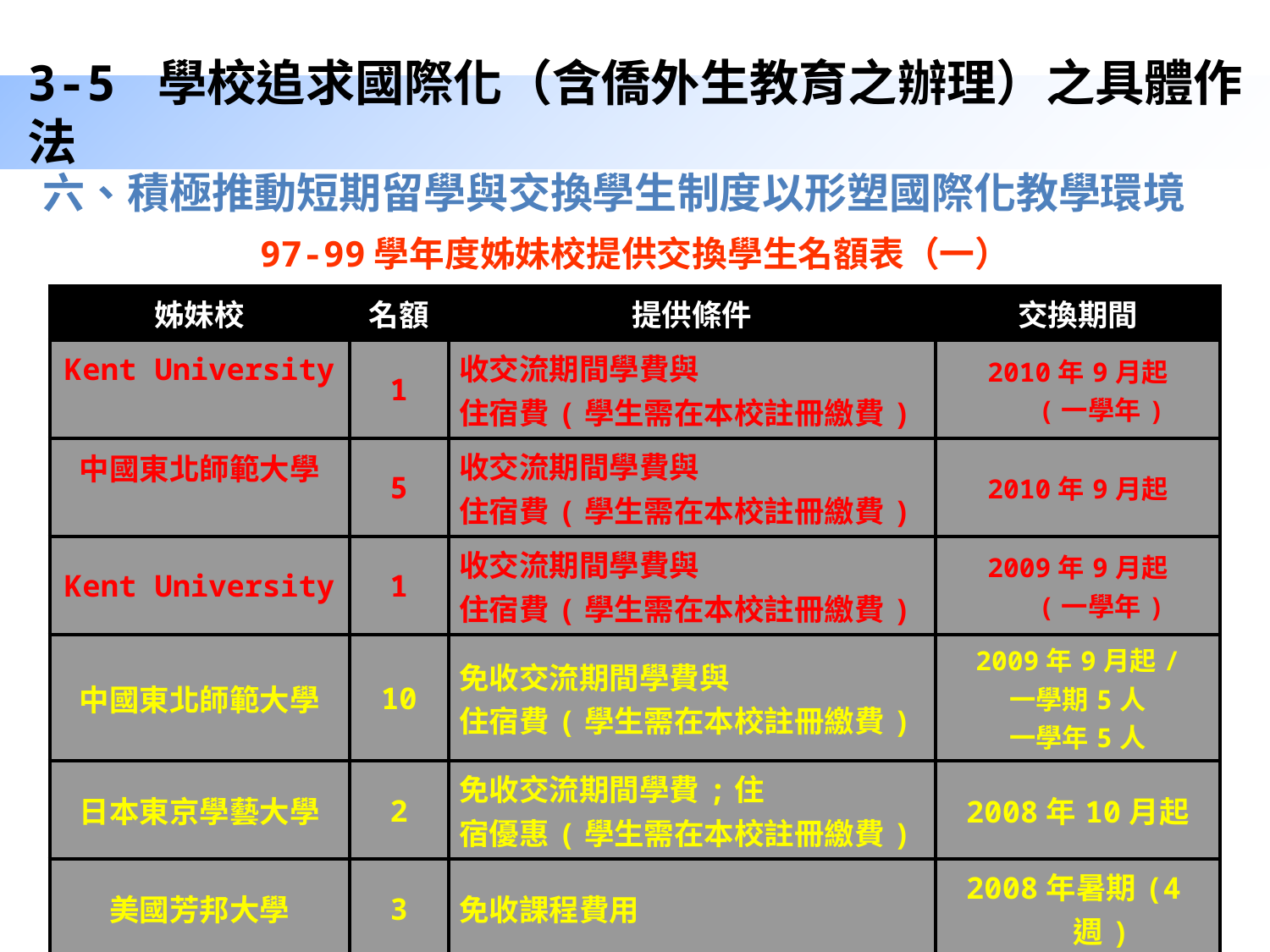

3-5 學校追求國際化（含僑外生教育之辦理）之具體作法
六、積極推動短期留學與交換學生制度以形塑國際化教學環境
97-99學年度姊妹校提供交換學生名額表（一）
| 姊妹校 | 名額 | 提供條件 | 交換期間 |
| --- | --- | --- | --- |
| Kent University | 1 | 收交流期間學費與 住宿費(學生需在本校註冊繳費) | 2010年9月起 (一學年) |
| 中國東北師範大學 | 5 | 收交流期間學費與 住宿費(學生需在本校註冊繳費) | 2010年9月起 |
| Kent University | 1 | 收交流期間學費與 住宿費(學生需在本校註冊繳費) | 2009年9月起 (一學年) |
| 中國東北師範大學 | 10 | 免收交流期間學費與 住宿費(學生需在本校註冊繳費) | 2009年9月起/ 一學期5人 一學年5人 |
| 日本東京學藝大學 | 2 | 免收交流期間學費;住 宿優惠(學生需在本校註冊繳費) | 2008年10月起 |
| 美國芳邦大學 | 3 | 免收課程費用 | 2008年暑期(4週) |
| 中國哈爾濱師範大學 | 5 | 免收交流期間學費 (學生需在本校註冊繳費) | 2010年9月起 |